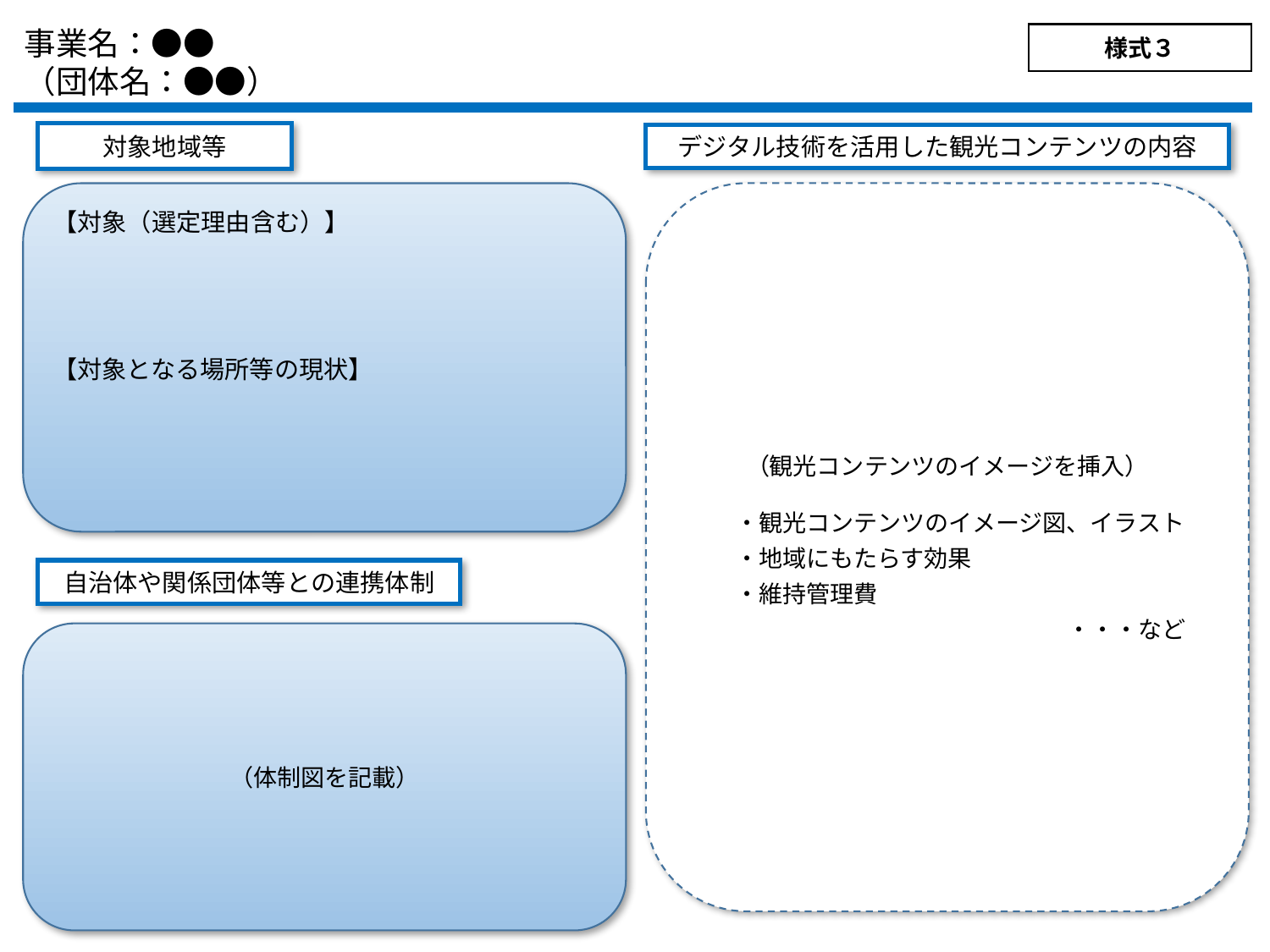

事業名：●●
（団体名：●●）
様式３

対象地域等
デジタル技術を活用した観光コンテンツの内容
（観光コンテンツのイメージを挿入）

　　・観光コンテンツのイメージ図、イラスト
　　・地域にもたらす効果
　　・維持管理費
　　　　　　　　　　　　　　　　・・・など
【対象（選定理由含む）】

【対象となる場所等の現状】

自治体や関係団体等との連携体制
（体制図を記載）